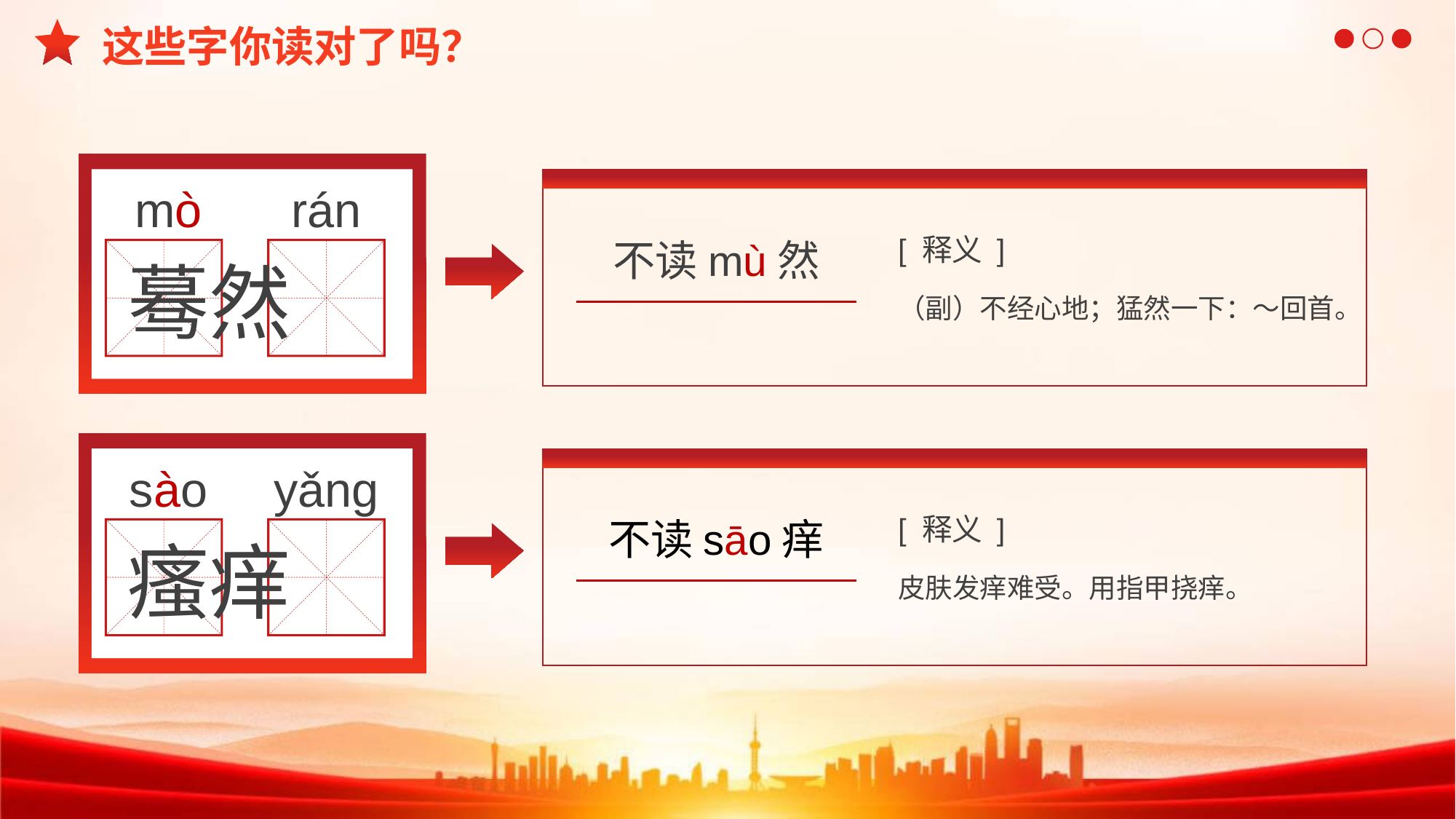

这些字你读对了吗？

mò
rán

蓦然

[ 释义 ]
（副）不经心地；猛然一下：～回首。
不读mù然

sào
yǎng

瘙痒

[ 释义 ]
皮肤发痒难受。用指甲挠痒。
不读sāo痒